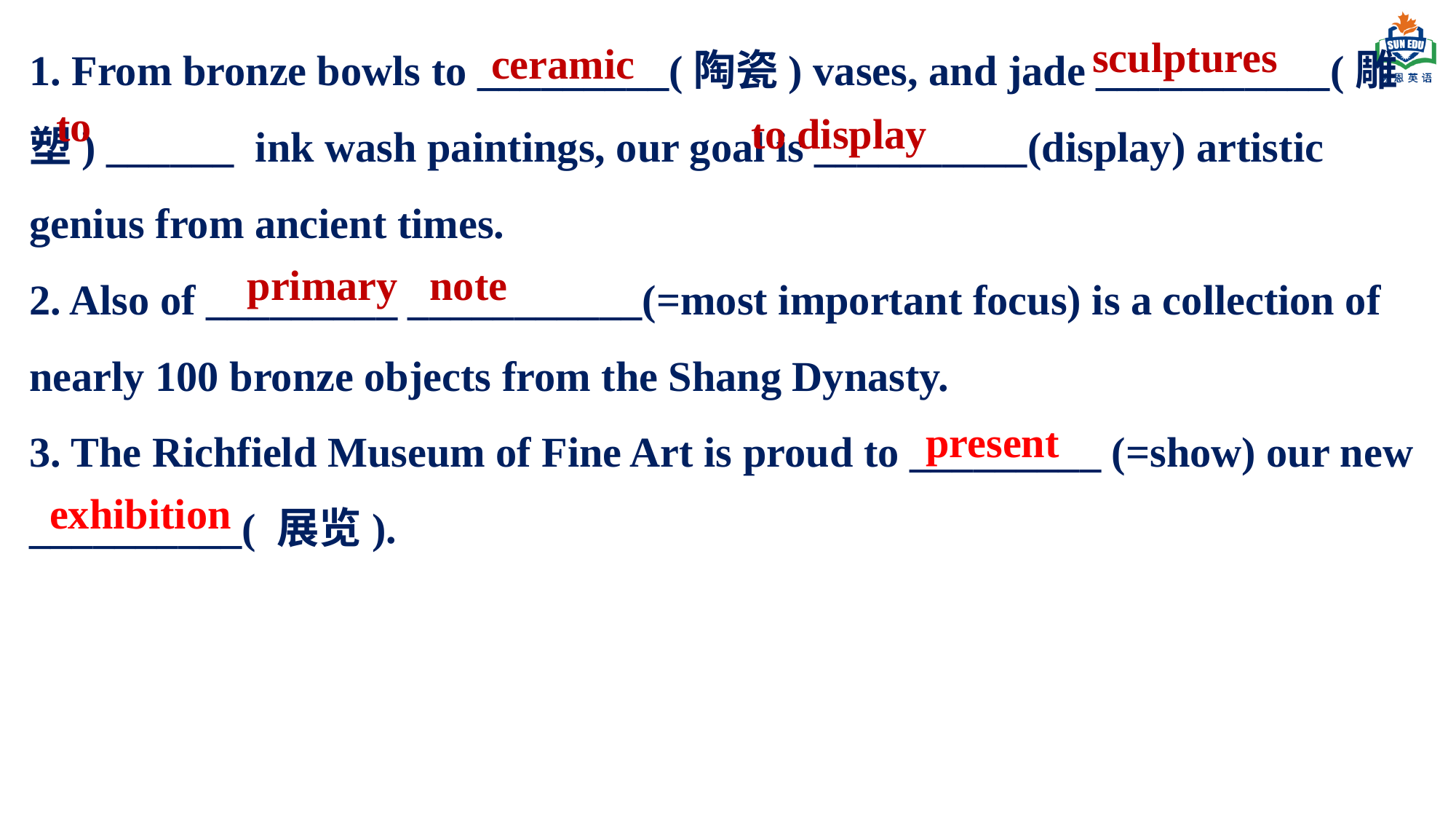

1. From bronze bowls to _________(陶瓷) vases, and jade ___________(雕塑) ______  ink wash paintings, our goal is __________(display) artistic genius from ancient times.
2. Also of _________ ___________(=most important focus) is a collection of nearly 100 bronze objects from the Shang Dynasty.
3. The Richfield Museum of Fine Art is proud to _________ (=show) our new __________( 展览).
sculptures
ceramic
to
to display
primary   note
present
exhibition